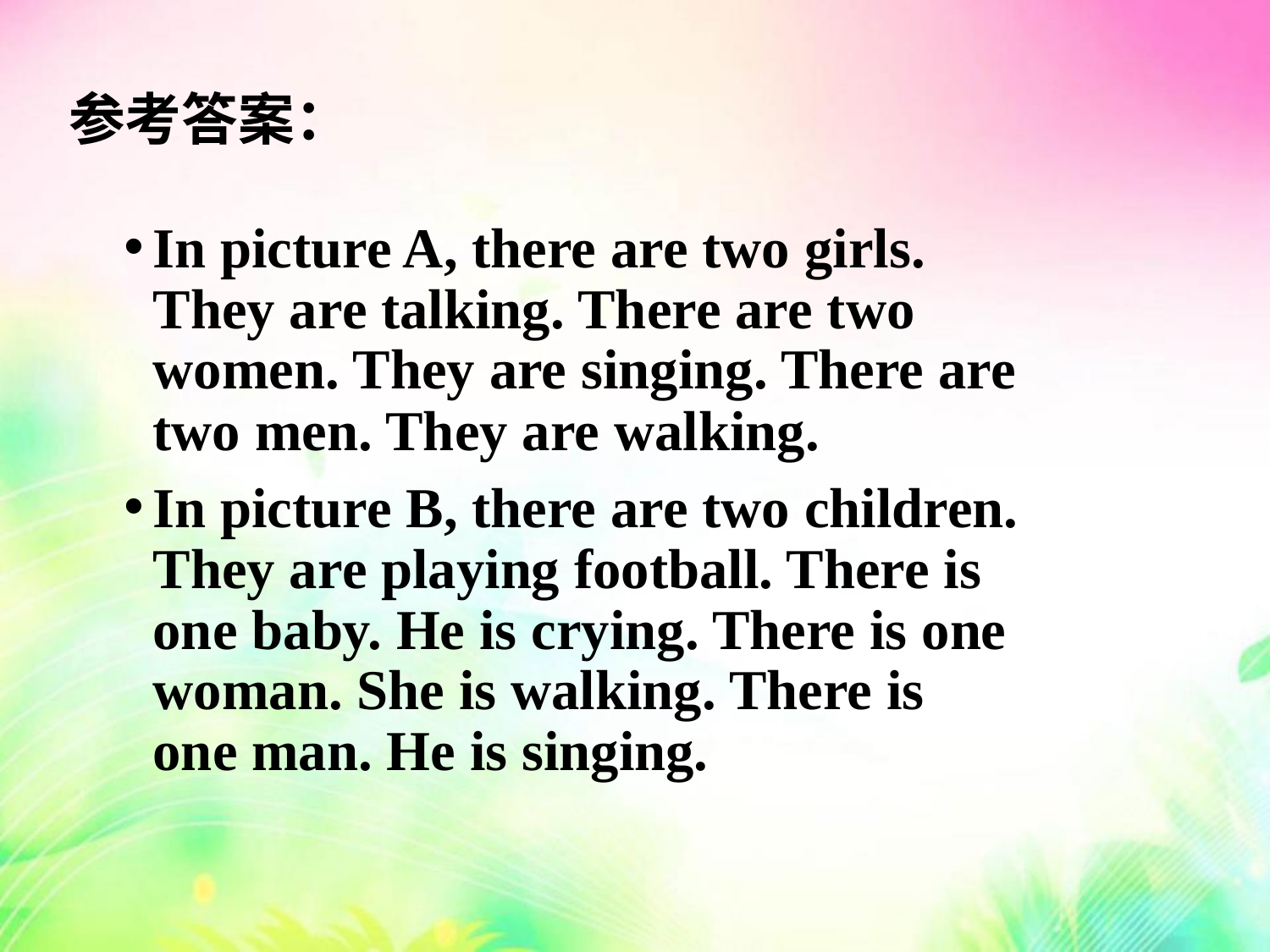

# 参考答案：
In picture A, there are two girls. They are talking. There are two women. They are singing. There are two men. They are walking.
In picture B, there are two children. They are playing football. There is one baby. He is crying. There is one woman. She is walking. There is one man. He is singing.